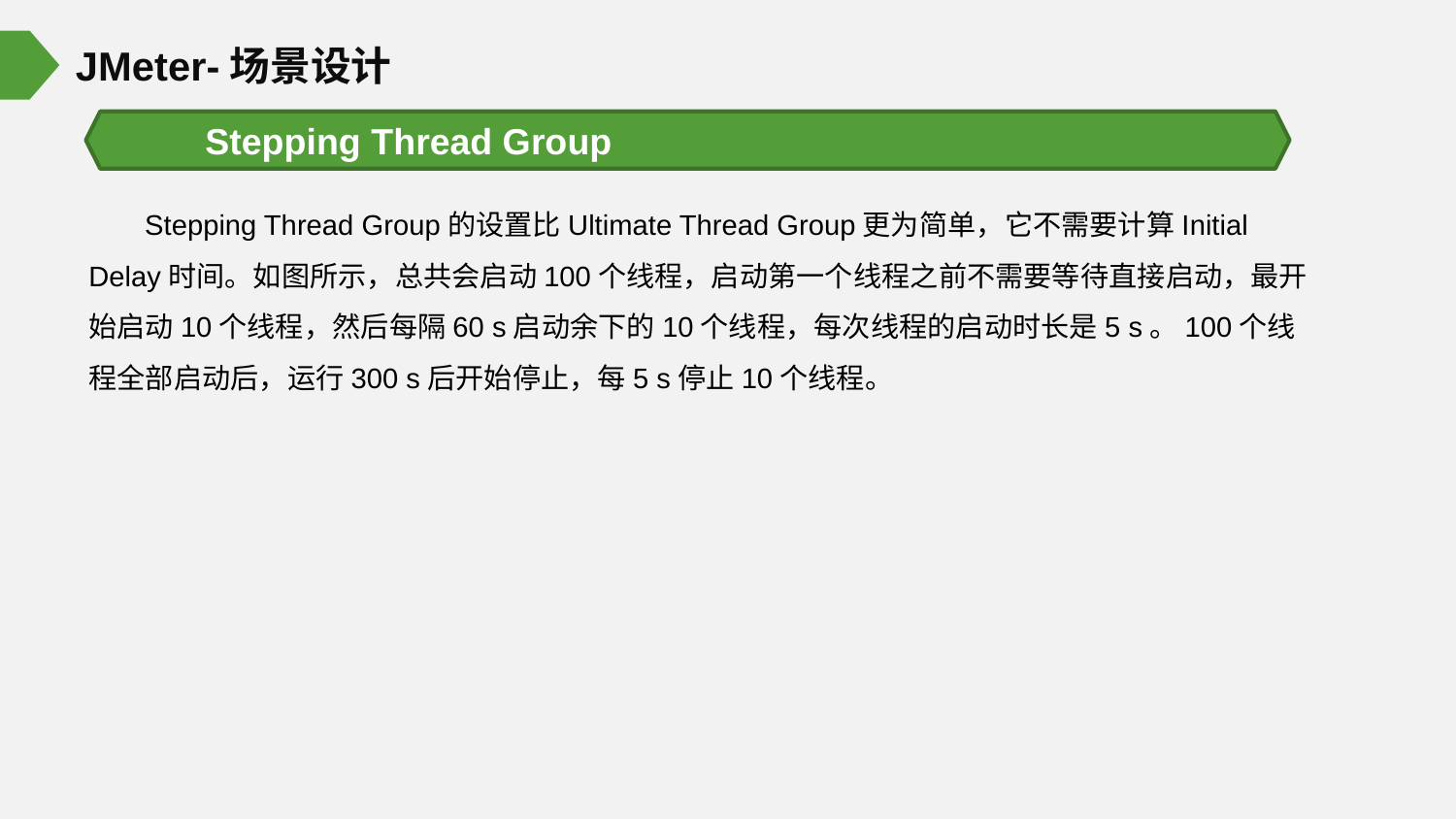

JMeter-场景设计
Stepping Thread Group
       Stepping Thread Group的设置比Ultimate Thread Group更为简单，它不需要计算Initial Delay时间。如图所示，总共会启动100个线程，启动第一个线程之前不需要等待直接启动，最开始启动10个线程，然后每隔60 s启动余下的10个线程，每次线程的启动时长是5 s。100个线程全部启动后，运行300 s后开始停止，每5 s停止10个线程。